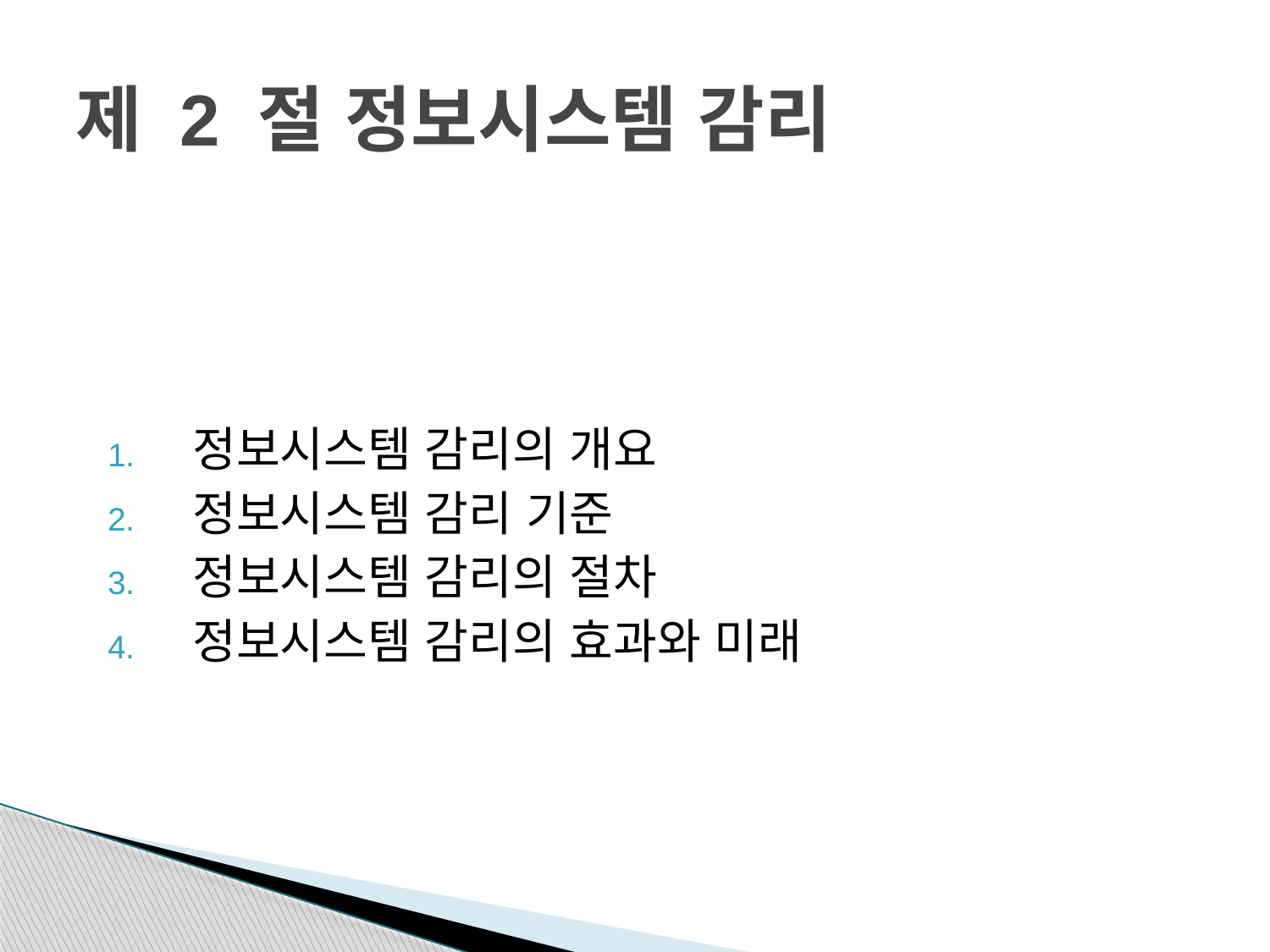

# 제 2 절 정보시스템 감리
정보시스템 감리의 개요
정보시스템 감리 기준
정보시스템 감리의 절차
정보시스템 감리의 효과와 미래